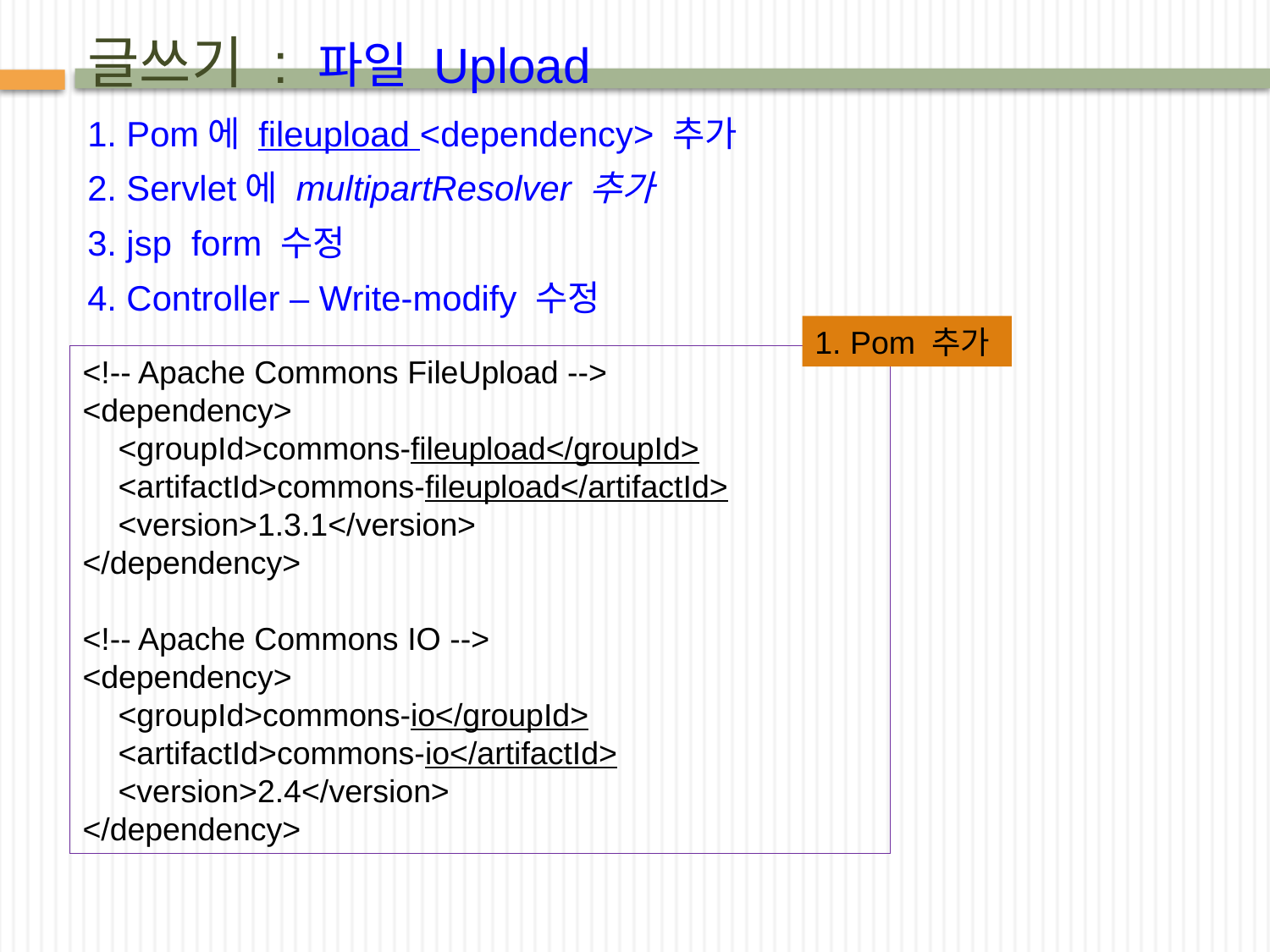

# 글쓰기 : 파일 Upload
1. Pom에 fileupload <dependency> 추가
2. Servlet에 multipartResolver 추가
3. jsp  form 수정
4. Controller – Write-modify 수정

1. Pom 추가
<!-- Apache Commons FileUpload -->
<dependency>
    <groupId>commons-fileupload</groupId>
    <artifactId>commons-fileupload</artifactId>
    <version>1.3.1</version>
</dependency>

<!-- Apache Commons IO -->
<dependency>
    <groupId>commons-io</groupId>
    <artifactId>commons-io</artifactId>
    <version>2.4</version>
</dependency>